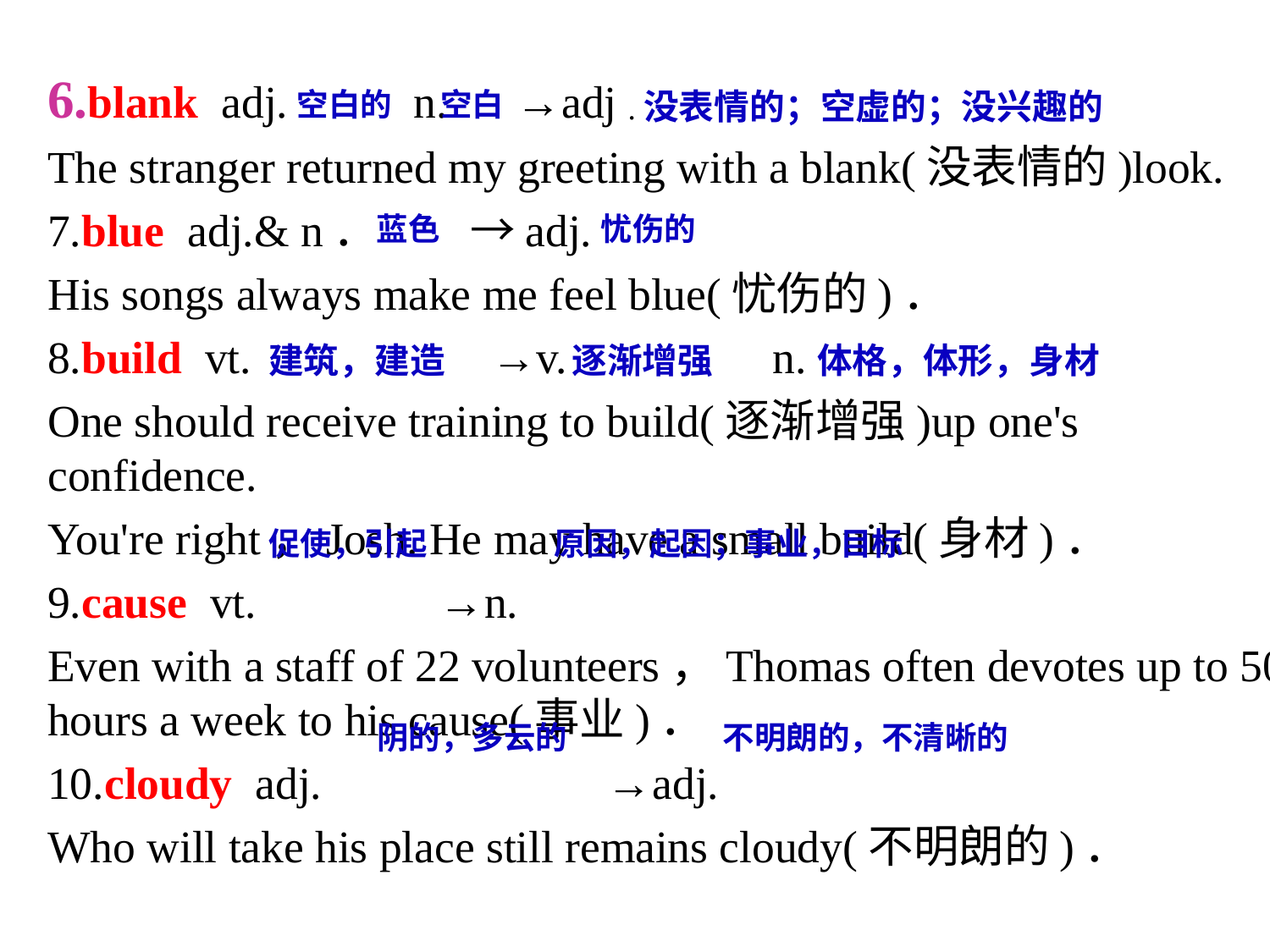

6.blank  adj.           n.      →adj
The stranger returned my greeting with a blank(没表情的)look.
7.blue  adj.& n．         →adj.
His songs always make me feel blue(忧伤的)．
8.build  vt.                     →v.                  n.
One should receive training to build(逐渐增强)up one's confidence.
You're right，Josh. He may have a small build(身材)．
9.cause  vt.                →n.
Even with a staff of 22 volunteers，Thomas often devotes up to 50 hours a week to his cause(事业)．
10.cloudy  adj.                         →adj.
Who will take his place still remains cloudy(不明朗的)．

空白的
空白
.没表情的；空虚的；没兴趣的
蓝色
忧伤的
建筑，建造
逐渐增强
体格，体形，身材
促使，引起
原因，起因；事业，目标
阴的，多云的
不明朗的，不清晰的